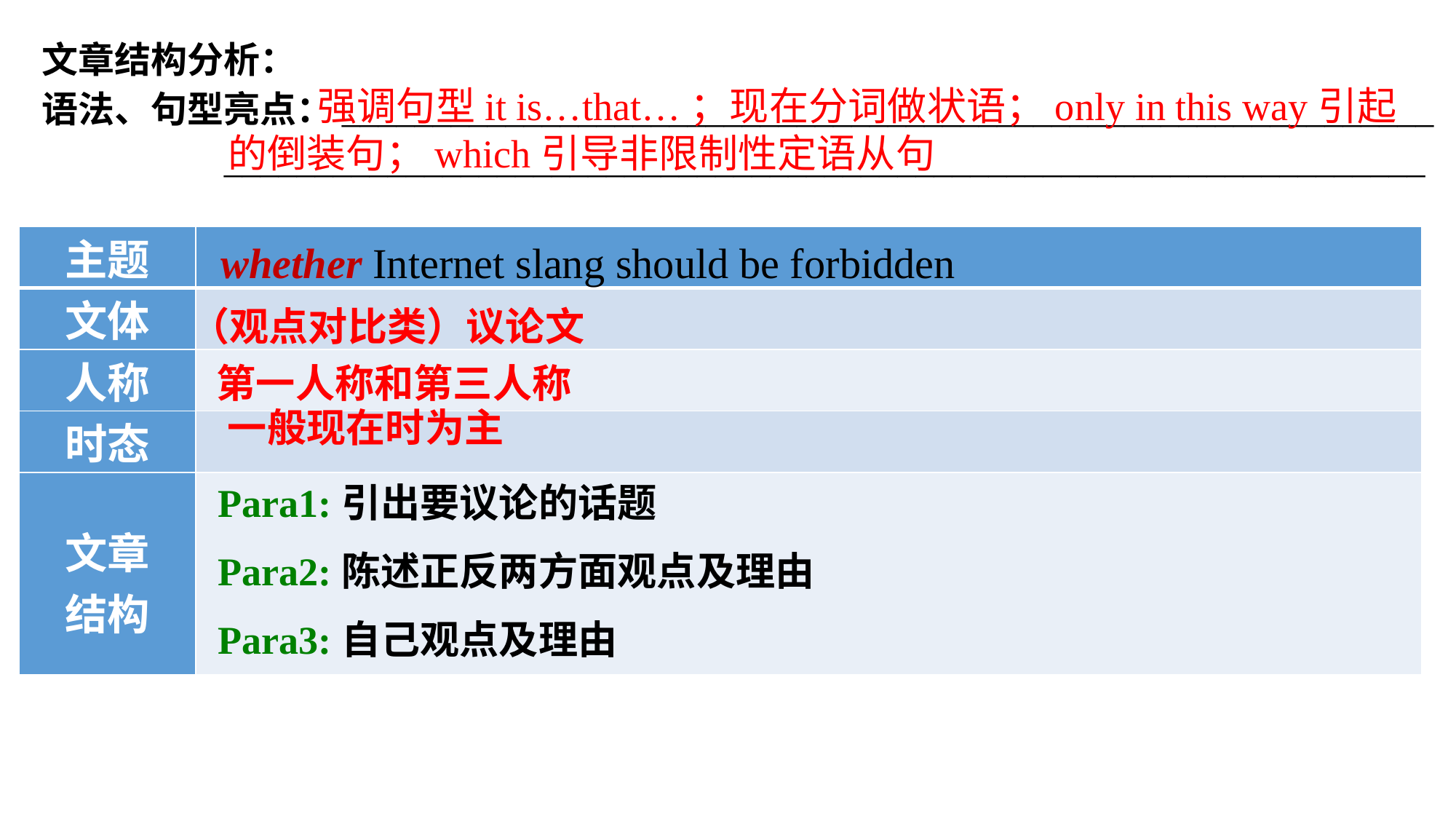

文章结构分析：
语法、句型亮点：____________________________________________________________
                    __________________________________________________________________
         强调句型it is…that…；现在分词做状语；only in this way引起的倒装句；which引导非限制性定语从句

| 主题 |  |
| --- | --- |
| 文体 |  |
| 人称 |  |
| 时态 |  |
| 文章 结构 |  |
whether Internet slang should be forbidden
（观点对比类）议论文
第一人称和第三人称
一般现在时为主
Para1:引出要议论的话题
Para2:陈述正反两方面观点及理由
Para3:自己观点及理由